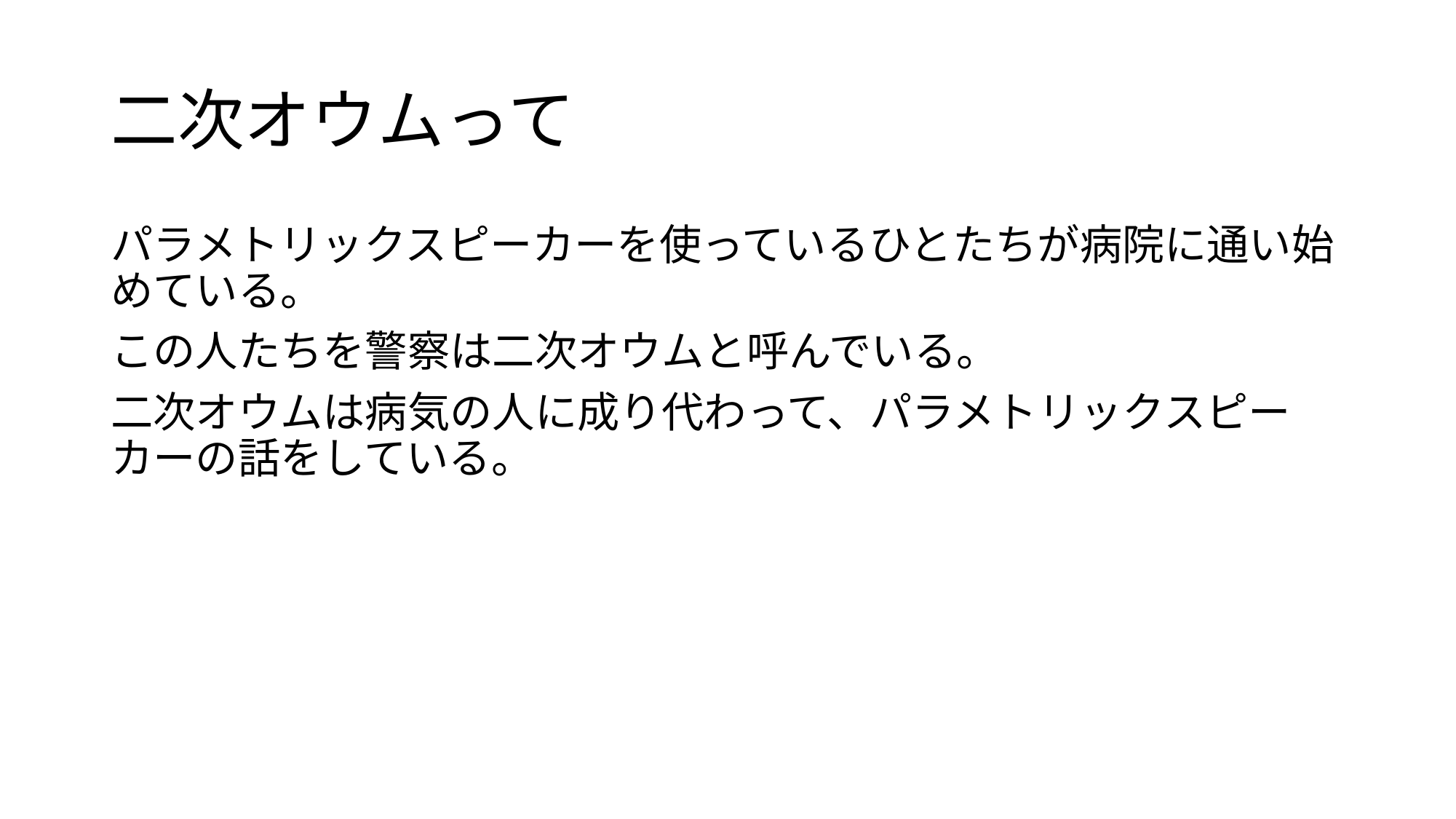

# 二次オウムって
パラメトリックスピーカーを使っているひとたちが病院に通い始めている。
この人たちを警察は二次オウムと呼んでいる。
二次オウムは病気の人に成り代わって、パラメトリックスピーカーの話をしている。